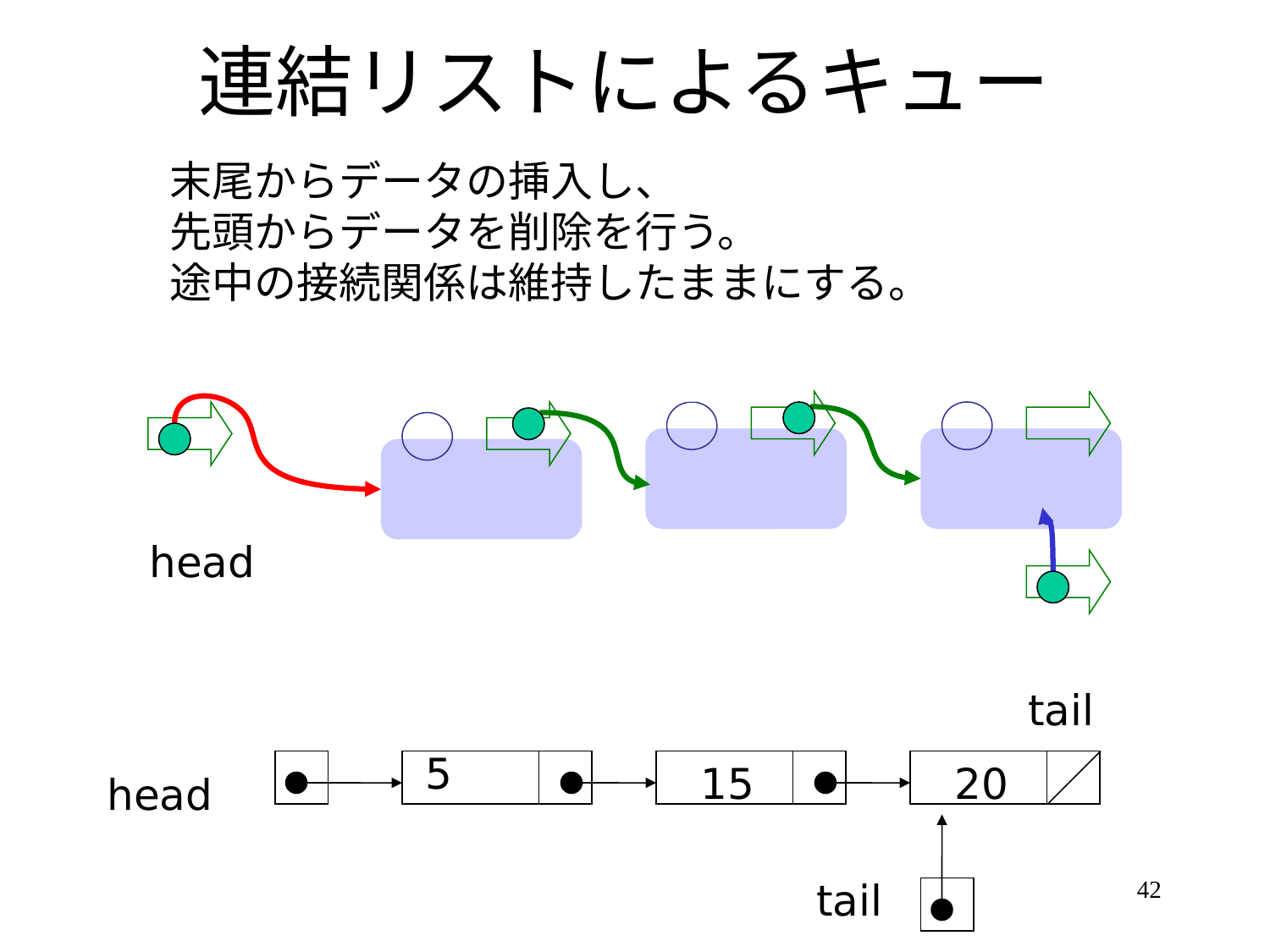

# 連結リストによるキュー
末尾からデータの挿入し、
先頭からデータを削除を行う。
途中の接続関係は維持したままにする。
20
ＮＵＬＬ
５
15

head

tail
5

15

20

head

tail
42